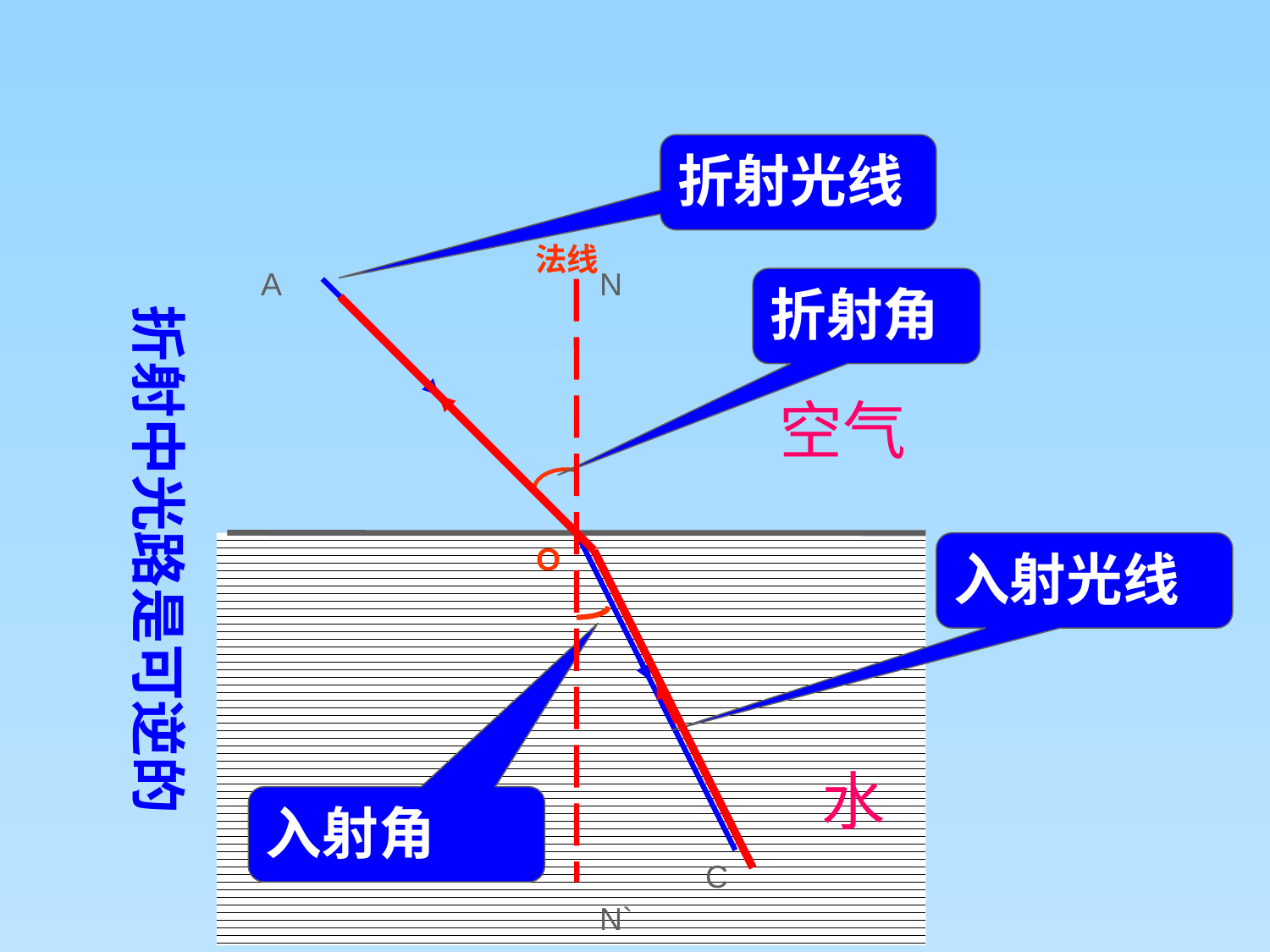

折射光线
法线

A
N
折射角

折射中光路是可逆的

空气

O

入射光线

水
入射角
C
N`